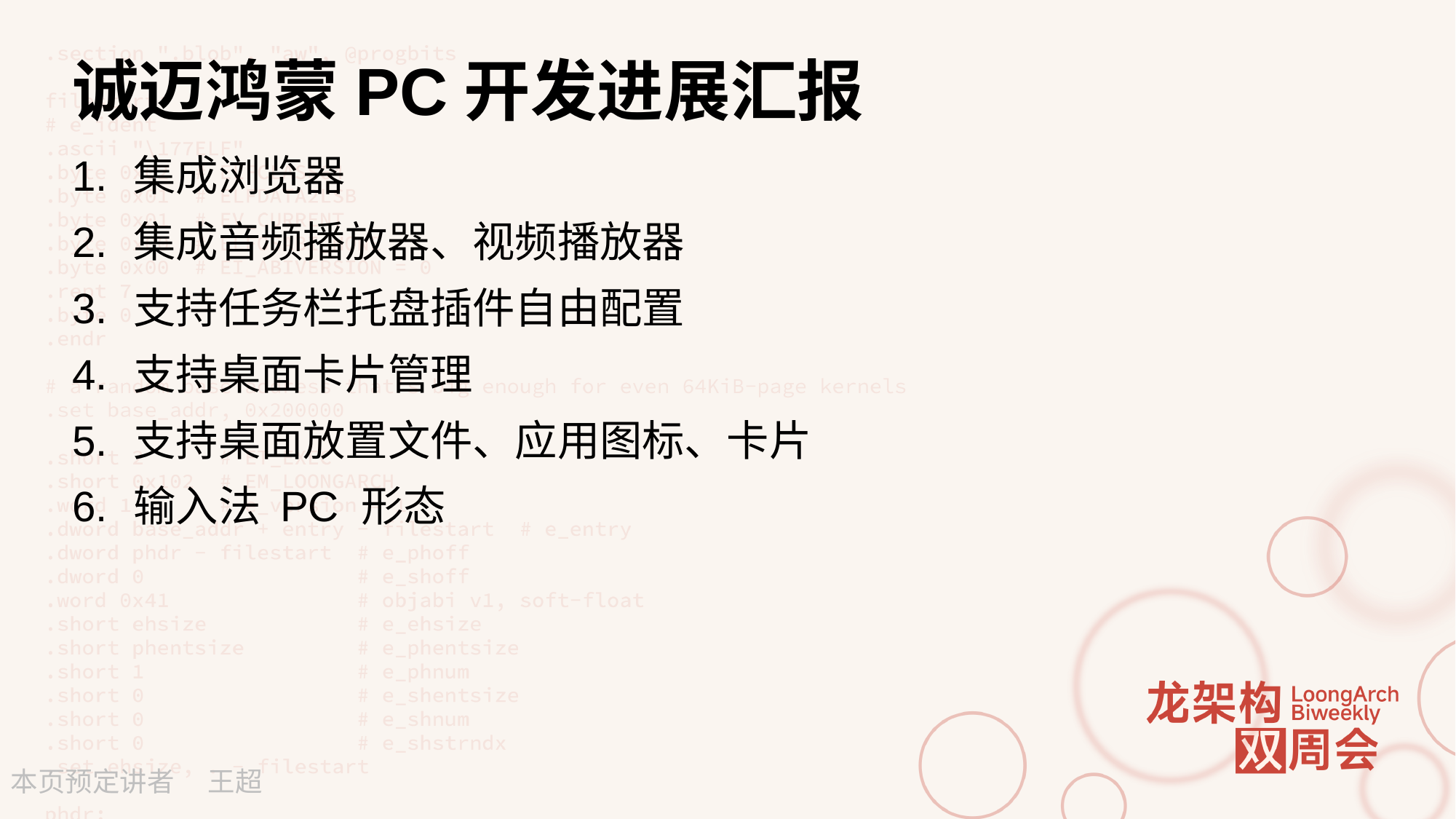

# 诚迈鸿蒙PC开发进展汇报
集成浏览器
集成音频播放器、视频播放器
支持任务栏托盘插件自由配置
支持桌面卡片管理
支持桌面放置文件、应用图标、卡片
输入法 PC 形态
王超